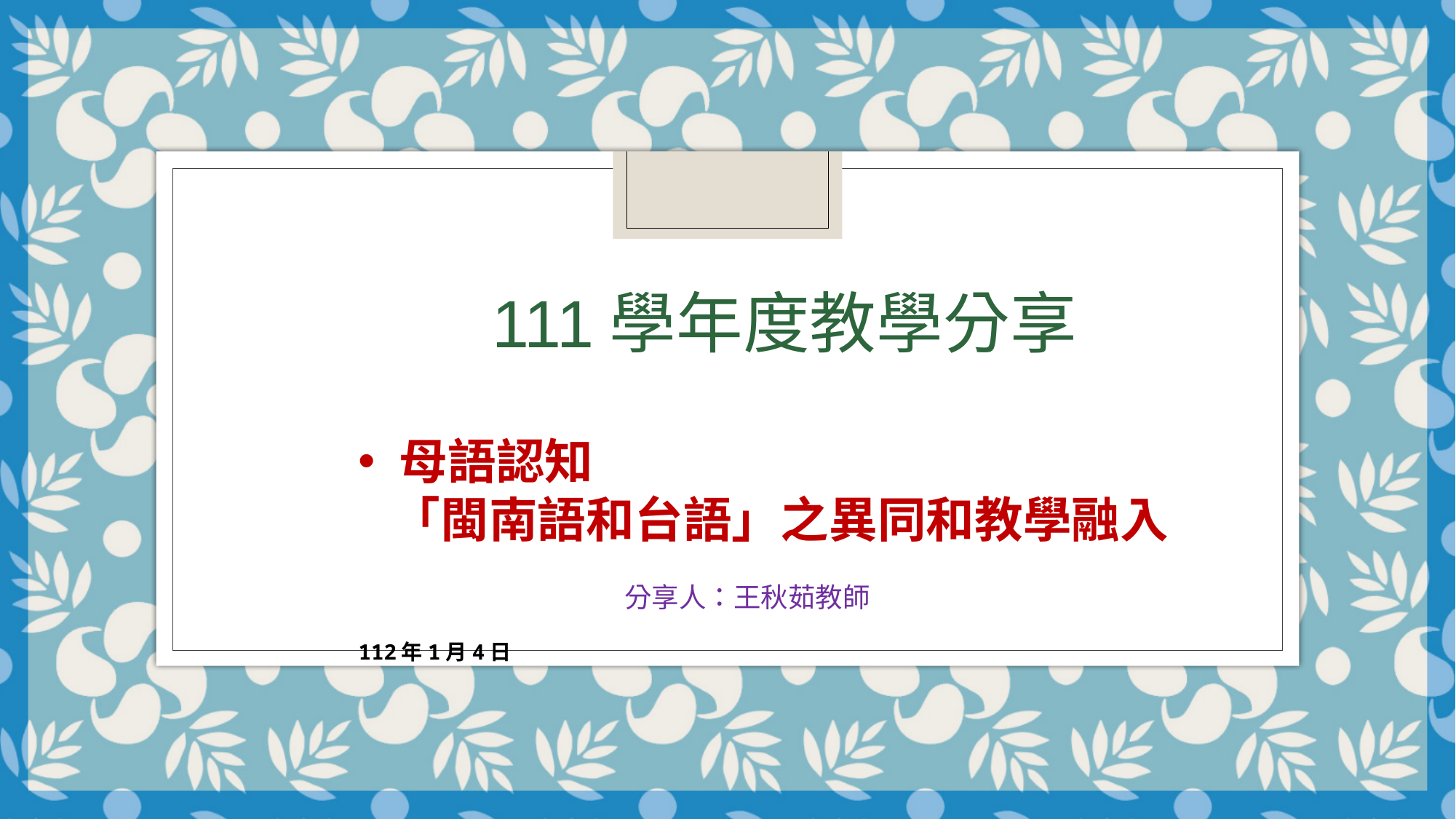

111學年度教學分享
#

母語認知
  「閩南語和台語」之異同和教學融入
                                          分享人：王秋茹教師
                                                                 112年1月4日